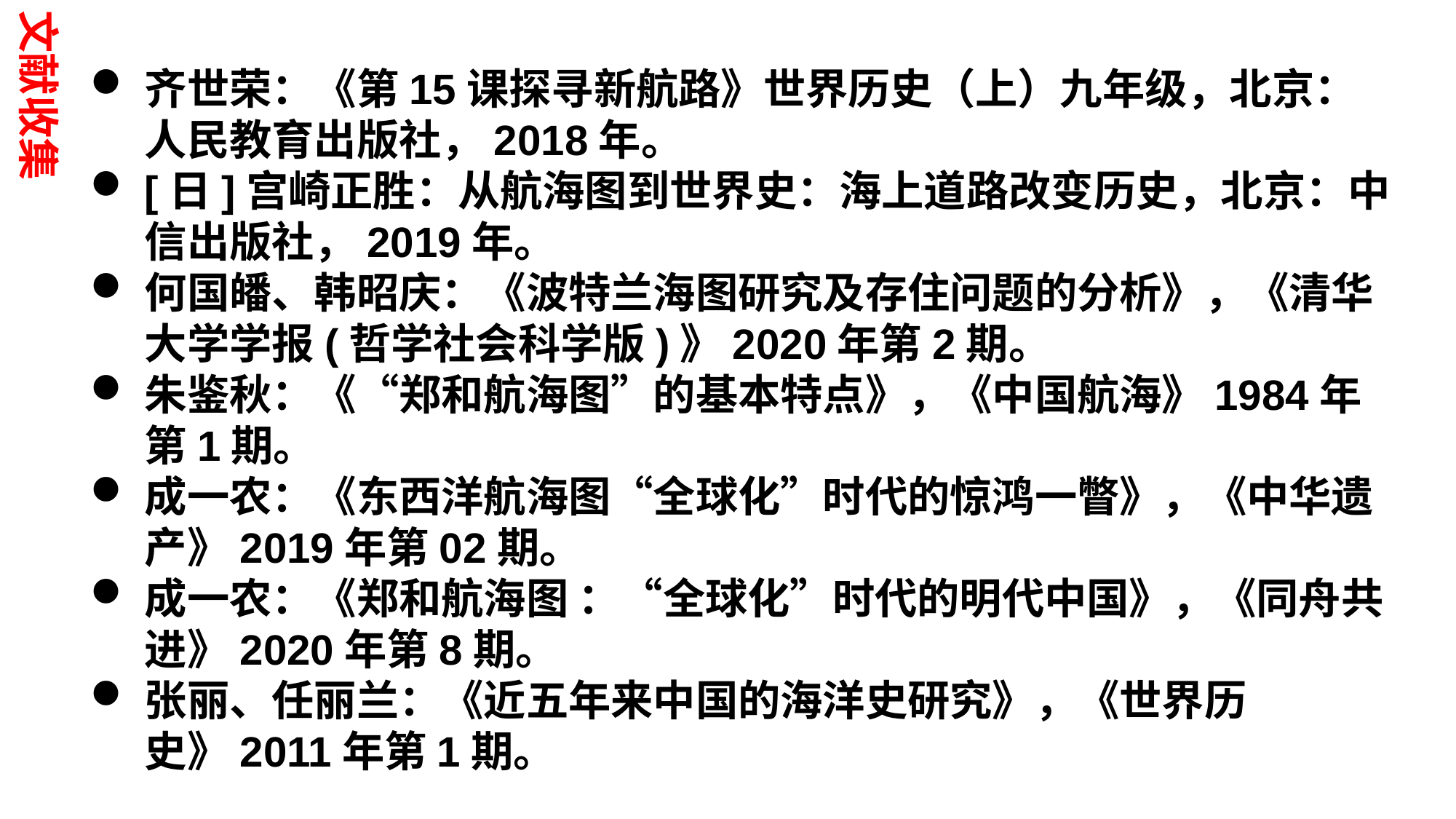

文献收集
齐世荣：《第15课探寻新航路》世界历史（上）九年级，北京：人民教育出版社，2018年。
[日]宫崎正胜：从航海图到世界史：海上道路改变历史，北京：中信出版社，2019年。
何国皤、韩昭庆：《波特兰海图研究及存住问题的分析》，《清华大学学报(哲学社会科学版)》2020年第2期。
朱鉴秋：《“郑和航海图”的基本特点》，《中国航海》1984年第1期。
成一农：《东西洋航海图“全球化”时代的惊鸿一瞥》，《中华遗产》2019年第02期。
成一农：《郑和航海图 ：“全球化”时代的明代中国》，《同舟共进》2020年第8期。
张丽、任丽兰：《近五年来中国的海洋史研究》，《世界历史》2011年第1期。